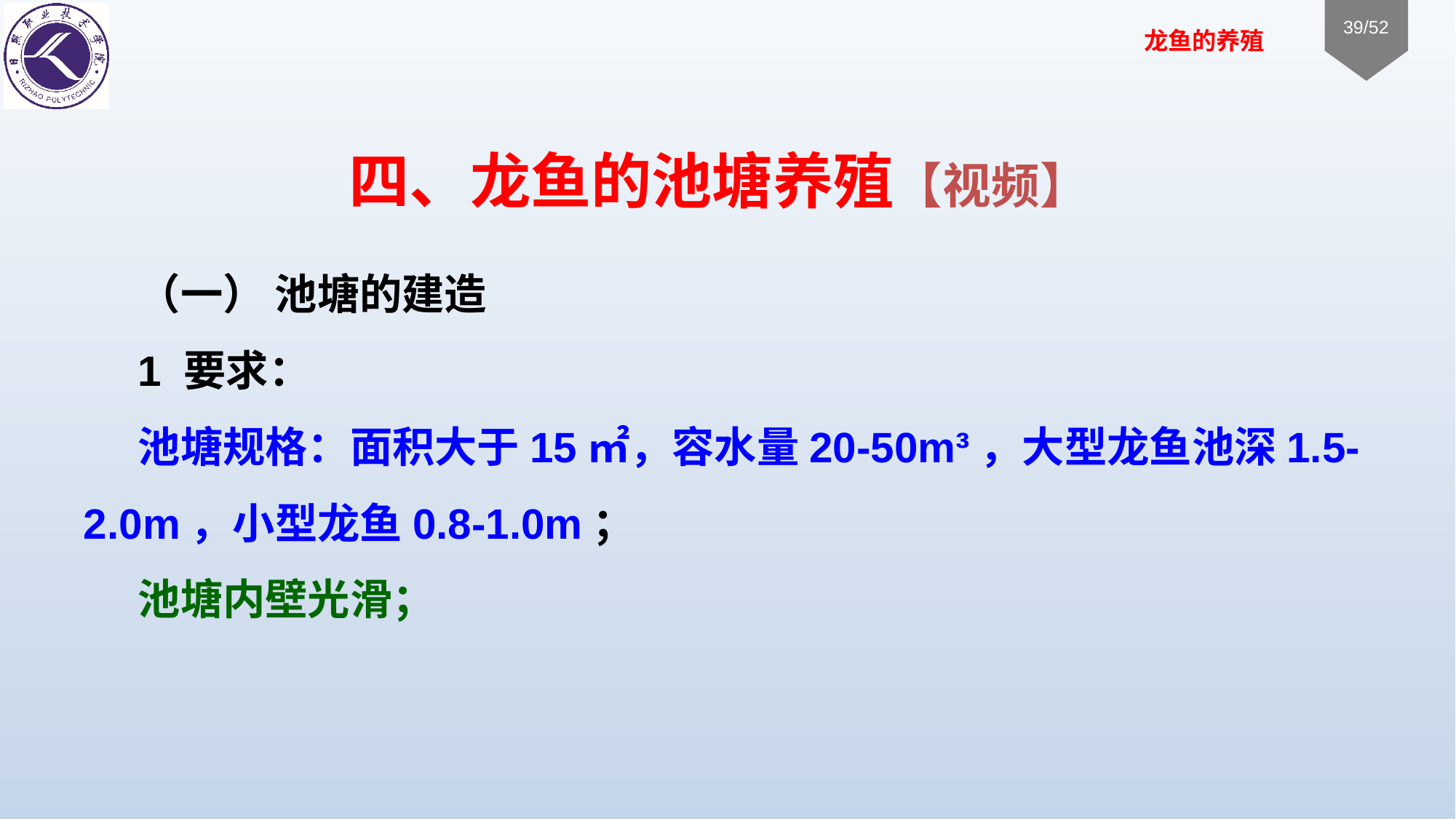

# 四、龙鱼的池塘养殖【视频】
（一） 池塘的建造
1 要求：
池塘规格：面积大于15㎡，容水量20-50m³，大型龙鱼池深1.5-2.0m，小型龙鱼0.8-1.0m；
池塘内壁光滑；